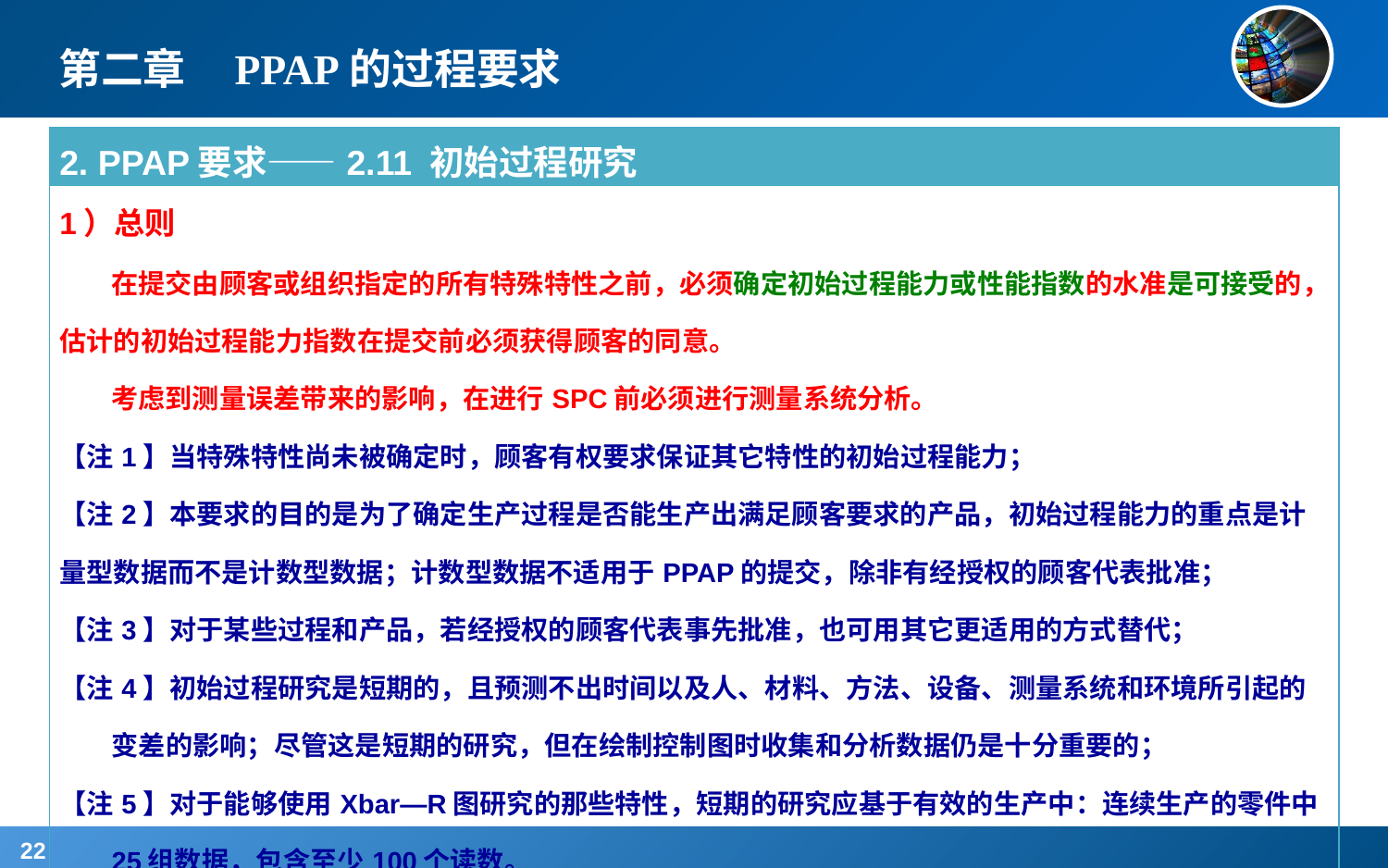

# 第二章    PPAP的过程要求
| 2. PPAP要求——2.11 初始过程研究 |
| --- |
| 1）总则 在提交由顾客或组织指定的所有特殊特性之前，必须确定初始过程能力或性能指数的水准是可接受的，估计的初始过程能力指数在提交前必须获得顾客的同意。 考虑到测量误差带来的影响，在进行SPC前必须进行测量系统分析。 【注1】当特殊特性尚未被确定时，顾客有权要求保证其它特性的初始过程能力； 【注2】本要求的目的是为了确定生产过程是否能生产出满足顾客要求的产品，初始过程能力的重点是计量型数据而不是计数型数据；计数型数据不适用于PPAP的提交，除非有经授权的顾客代表批准； 【注3】对于某些过程和产品，若经授权的顾客代表事先批准，也可用其它更适用的方式替代； 【注4】初始过程研究是短期的，且预测不出时间以及人、材料、方法、设备、测量系统和环境所引起的变差的影响；尽管这是短期的研究，但在绘制控制图时收集和分析数据仍是十分重要的； 【注5】对于能够使用Xbar—R图研究的那些特性，短期的研究应基于有效的生产中：连续生产的零件中25组数据，包含至少100个读数。 |